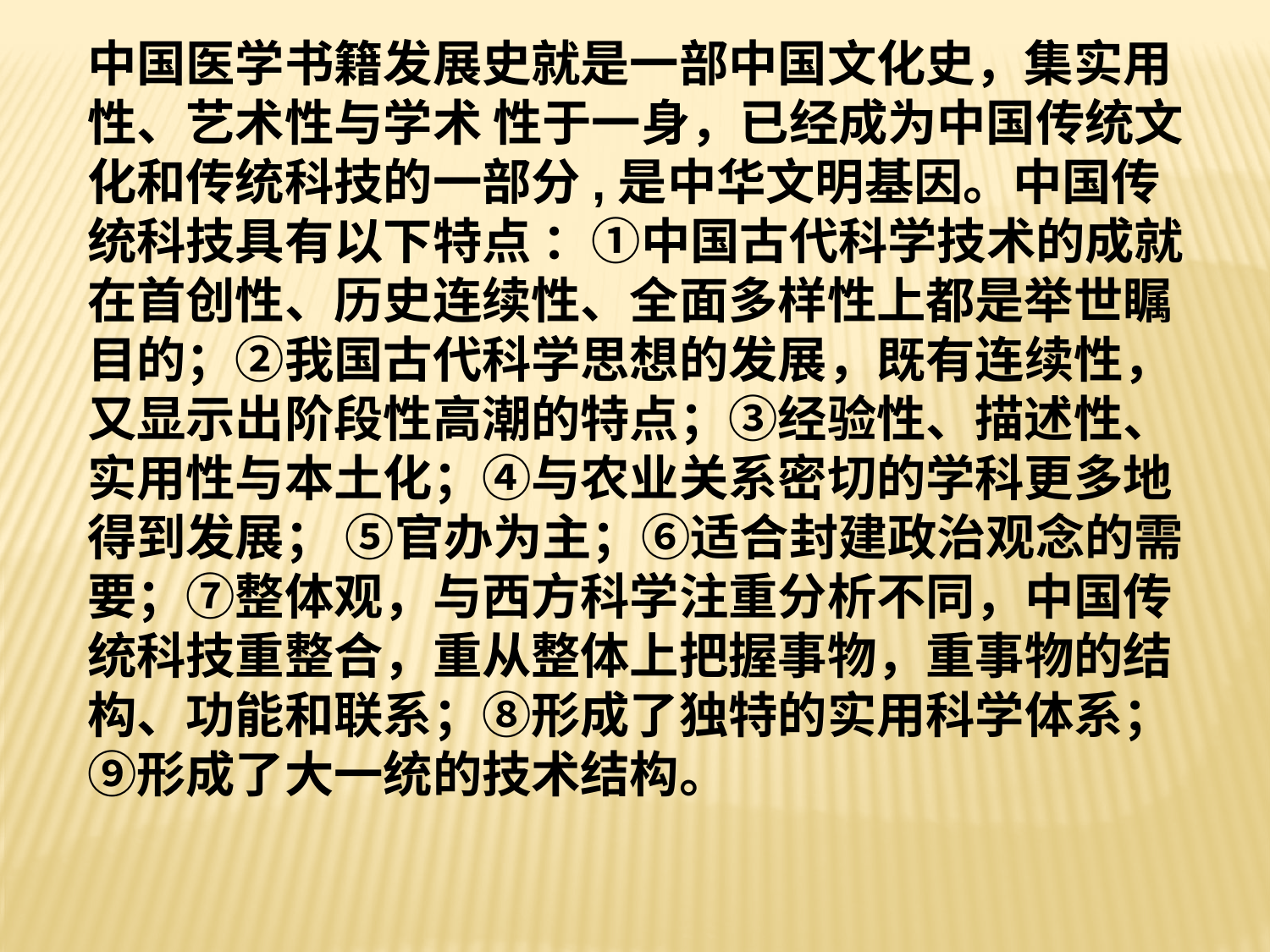

中国医学书籍发展史就是一部中国文化史，集实用性、艺术性与学术 性于一身，已经成为中国传统文化和传统科技的一部分,是中华文明基因。中国传统科技具有以下特点 ：①中国古代科学技术的成就在首创性、历史连续性、全面多样性上都是举世瞩目的；②我国古代科学思想的发展，既有连续性，又显示出阶段性高潮的特点；③经验性、描述性、实用性与本土化；④与农业关系密切的学科更多地得到发展； ⑤官办为主；⑥适合封建政治观念的需要；⑦整体观，与西方科学注重分析不同，中国传统科技重整合，重从整体上把握事物，重事物的结构、功能和联系；⑧形成了独特的实用科学体系；⑨形成了大一统的技术结构。